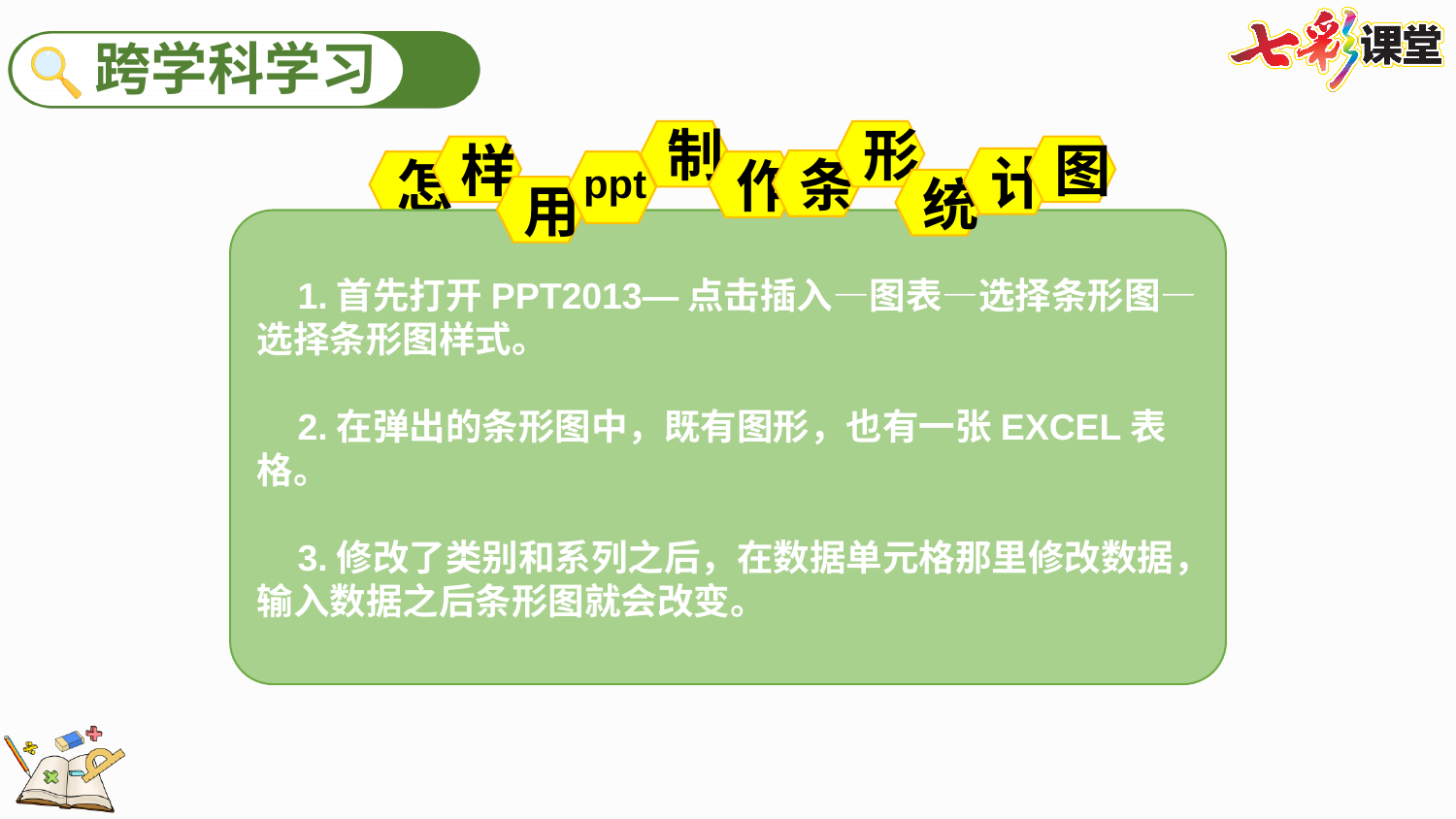

制
形
样
图
计
ppt

条
怎
作
统
用
    1.首先打开PPT2013—点击插入—图表—选择条形图—选择条形图样式。

    2.在弹出的条形图中，既有图形，也有一张EXCEL表格。

    3.修改了类别和系列之后，在数据单元格那里修改数据，输入数据之后条形图就会改变。